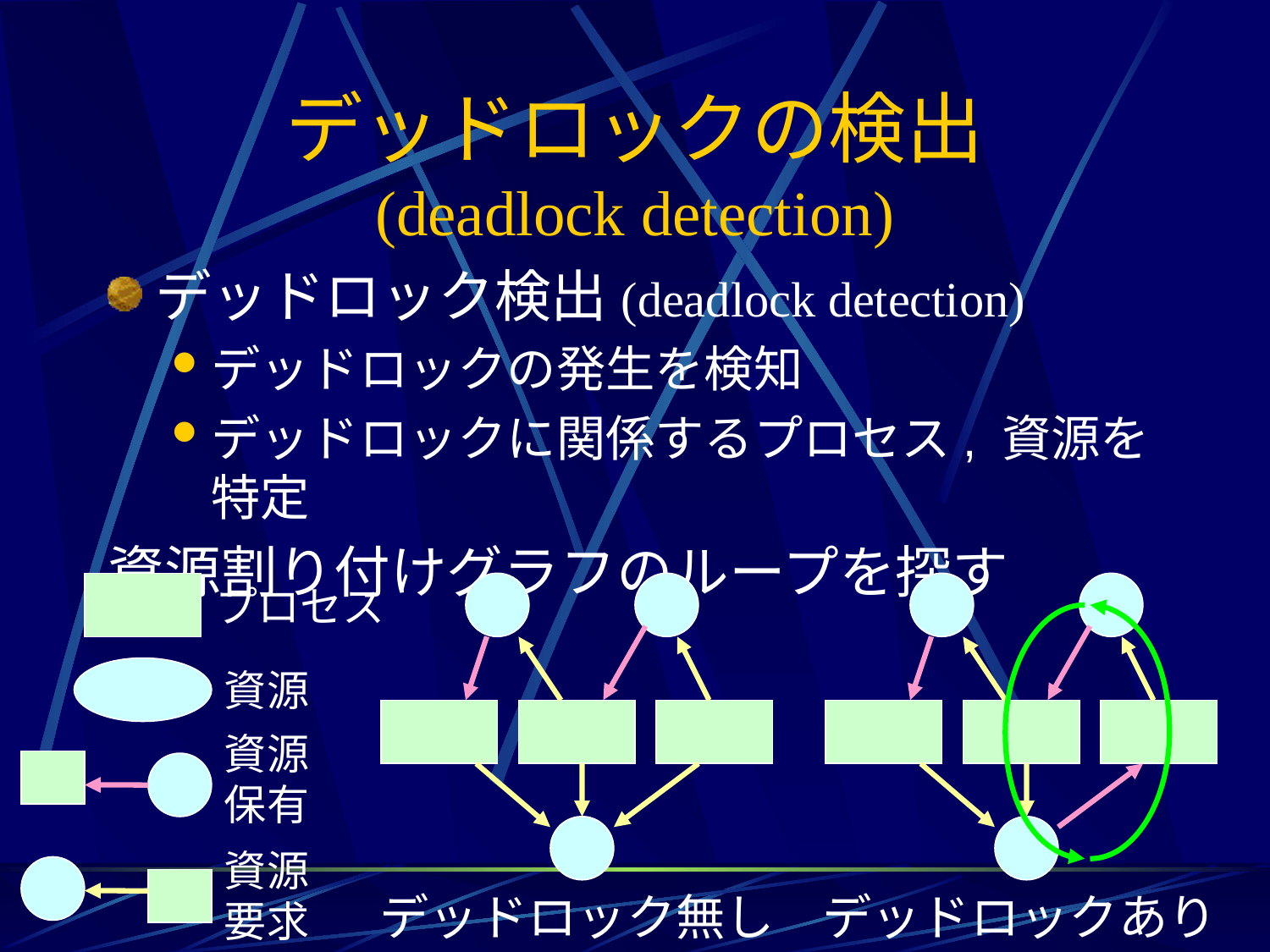

# デッドロックの検出 (deadlock detection)
デッドロック検出(deadlock detection)
デッドロックの発生を検知
デッドロックに関係するプロセス, 資源を特定
資源割り付けグラフのループを探す

プロセス

資源

資源
保有

資源
要求

デッドロック無し
デッドロックあり